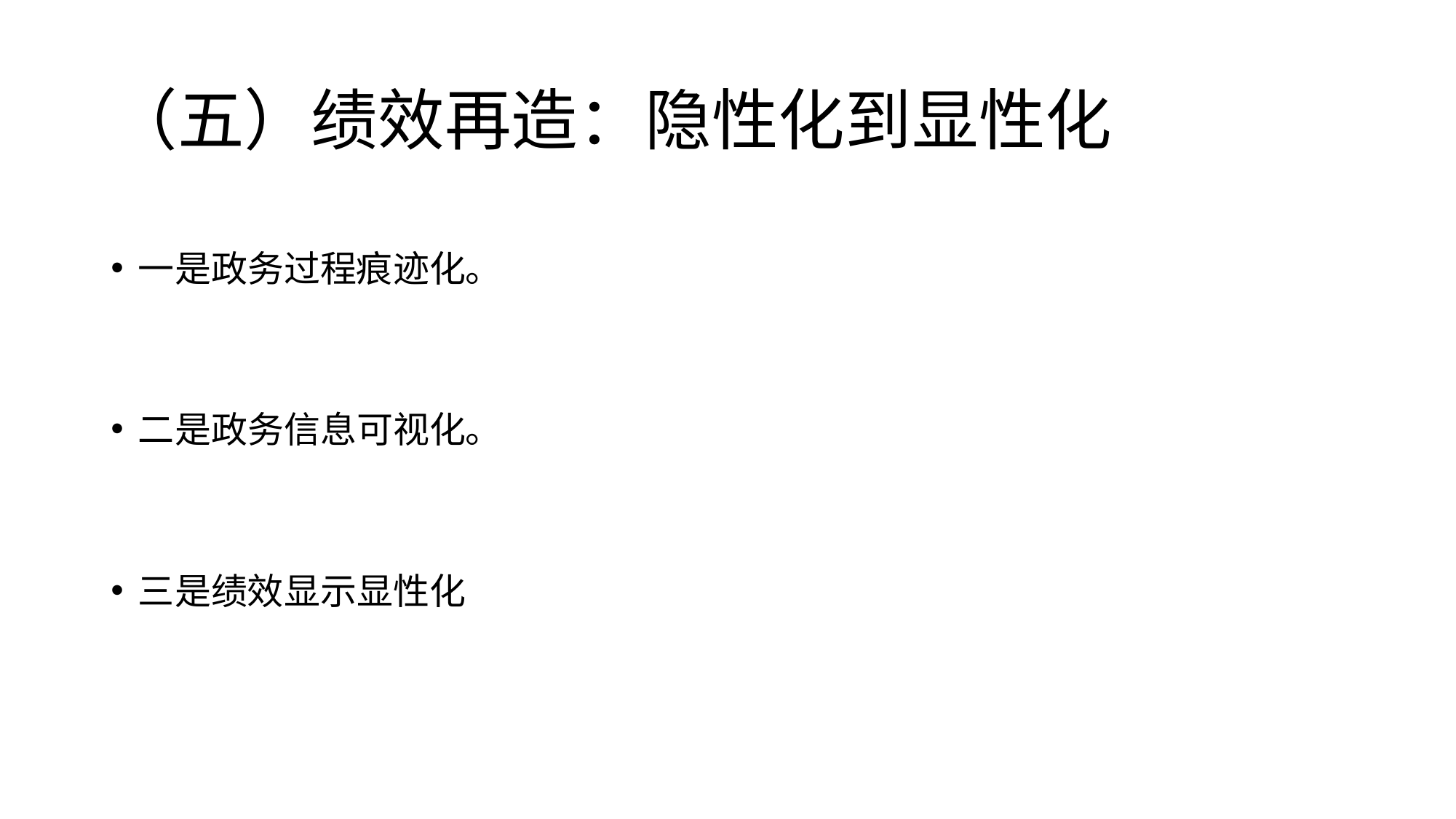

# （五）绩效再造：隐性化到显性化
一是政务过程痕迹化。

二是政务信息可视化。

三是绩效显示显性化